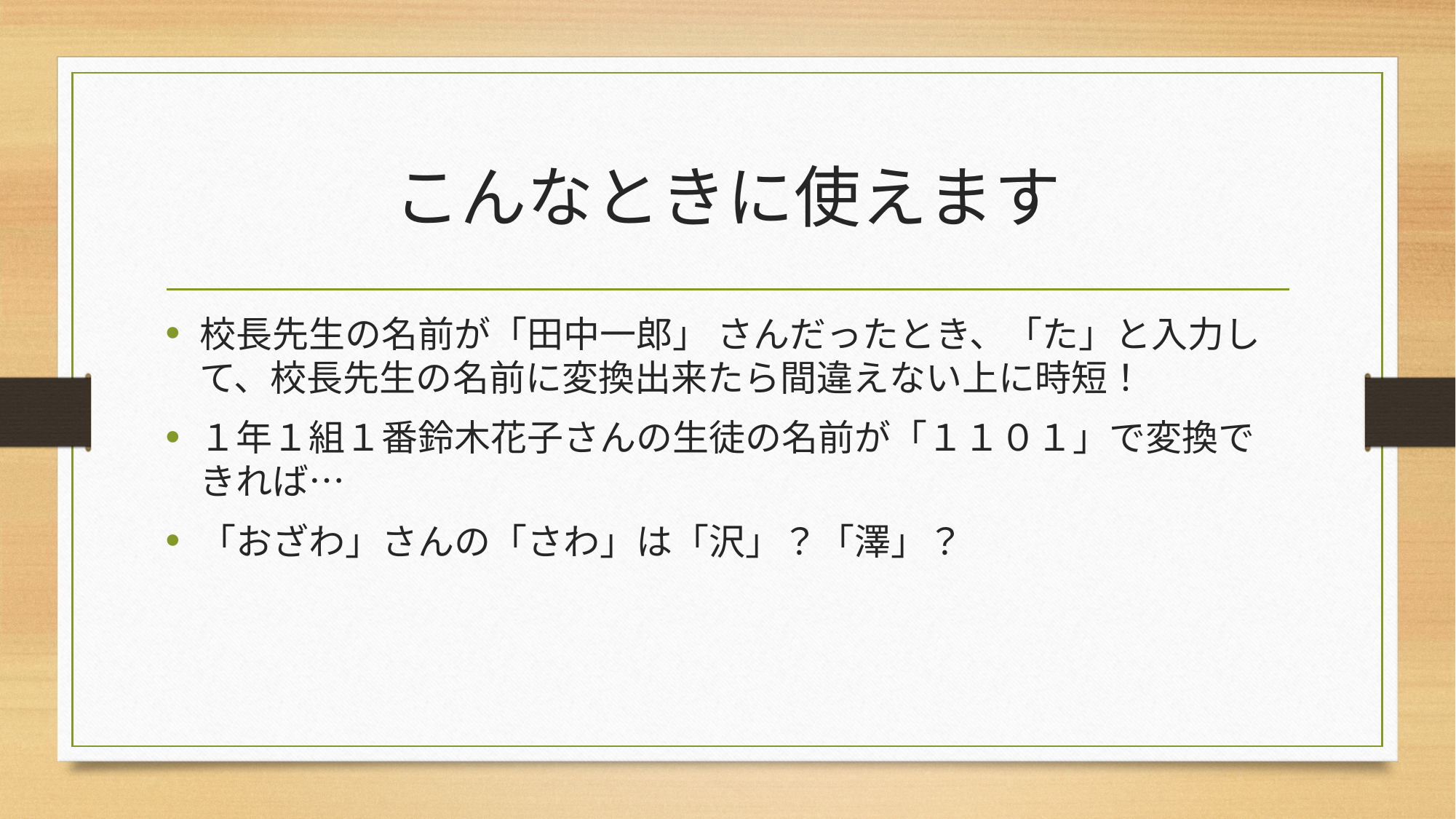

# こんなときに使えます
校長先生の名前が「田中一郎」 さんだったとき、「た」と入力して、校長先生の名前に変換出来たら間違えない上に時短！
１年１組１番鈴木花子さんの生徒の名前が「１１０１」で変換できれば…
「おざわ」さんの「さわ」は「沢」？「澤」？